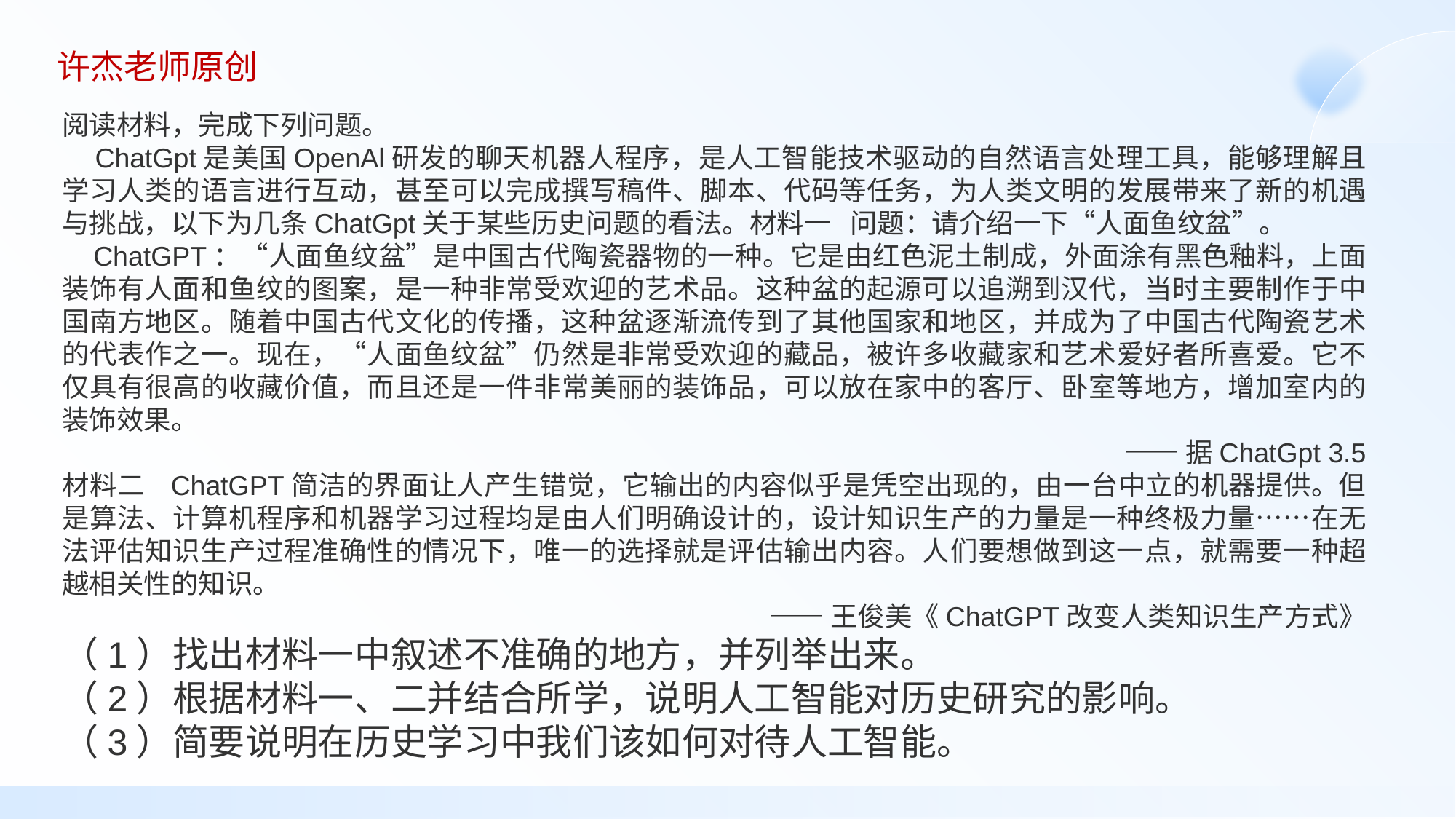

许杰老师原创
阅读材料，完成下列问题。
    ChatGpt是美国OpenAl研发的聊天机器人程序，是人工智能技术驱动的自然语言处理工具，能够理解且学习人类的语言进行互动，甚至可以完成撰写稿件、脚本、代码等任务，为人类文明的发展带来了新的机遇与挑战，以下为几条ChatGpt关于某些历史问题的看法。材料一   问题：请介绍一下“人面鱼纹盆”。
    ChatGPT：“人面鱼纹盆”是中国古代陶瓷器物的一种。它是由红色泥土制成，外面涂有黑色釉料，上面装饰有人面和鱼纹的图案，是一种非常受欢迎的艺术品。这种盆的起源可以追溯到汉代，当时主要制作于中国南方地区。随着中国古代文化的传播，这种盆逐渐流传到了其他国家和地区，并成为了中国古代陶瓷艺术的代表作之一。现在，“人面鱼纹盆”仍然是非常受欢迎的藏品，被许多收藏家和艺术爱好者所喜爱。它不仅具有很高的收藏价值，而且还是一件非常美丽的装饰品，可以放在家中的客厅、卧室等地方，增加室内的装饰效果。
——据ChatGpt 3.5
材料二   ChatGPT简洁的界面让人产生错觉，它输出的内容似乎是凭空出现的，由一台中立的机器提供。但是算法、计算机程序和机器学习过程均是由人们明确设计的，设计知识生产的力量是一种终极力量……在无法评估知识生产过程准确性的情况下，唯一的选择就是评估输出内容。人们要想做到这一点，就需要一种超越相关性的知识。
——王俊美《ChatGPT改变人类知识生产方式》
（1）找出材料一中叙述不准确的地方，并列举出来。
（2）根据材料一、二并结合所学，说明人工智能对历史研究的影响。
（3）简要说明在历史学习中我们该如何对待人工智能。